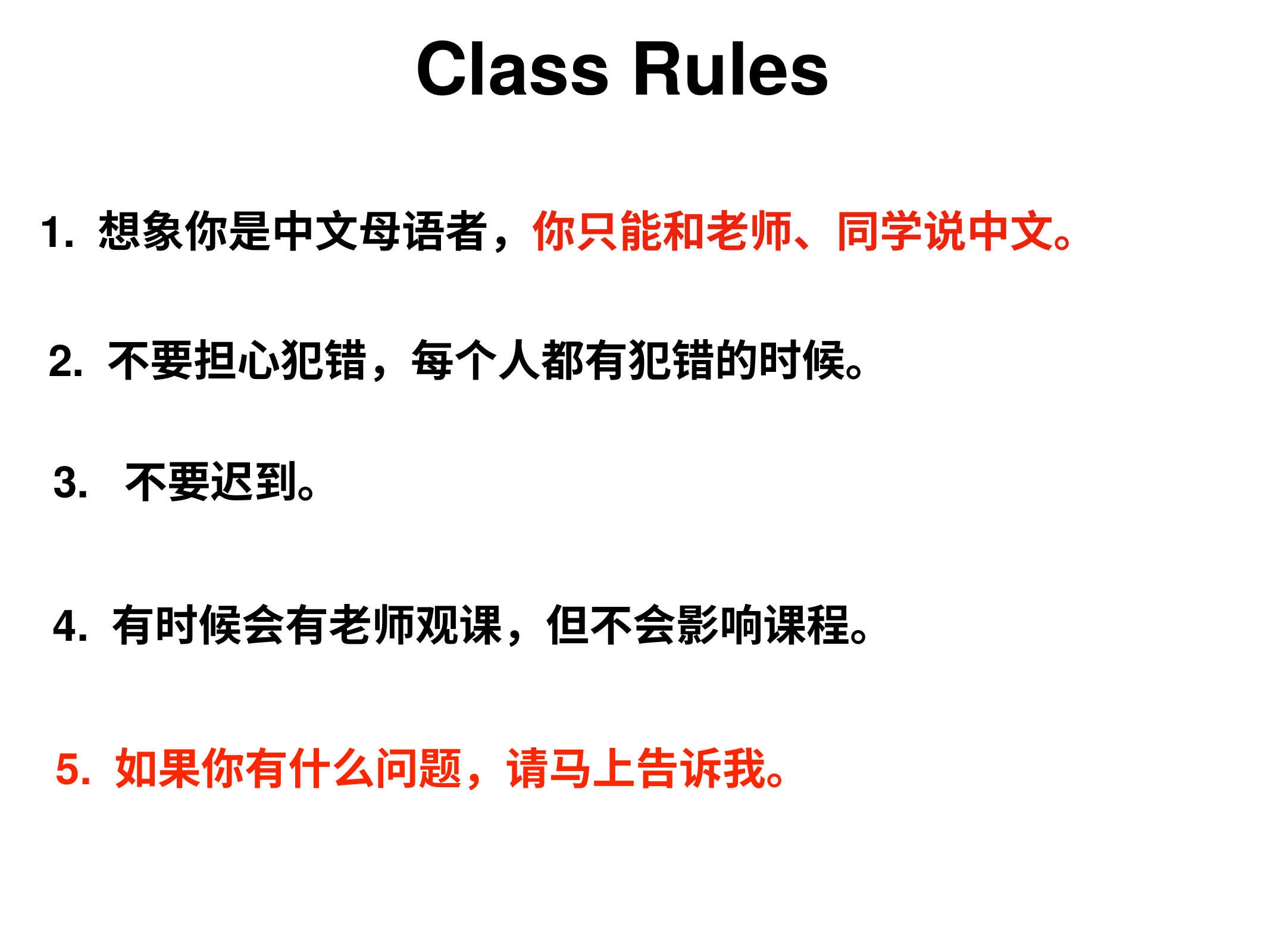

Class Rules
1. 想象你是中文母语者，你只能和老师、同学说中文。
2. 不要担心犯错，每个人都有犯错的时候。
3.  不要迟到。
4. 有时候会有老师观课，但不会影响课程。
5. 如果你有什么问题，请马上告诉我。